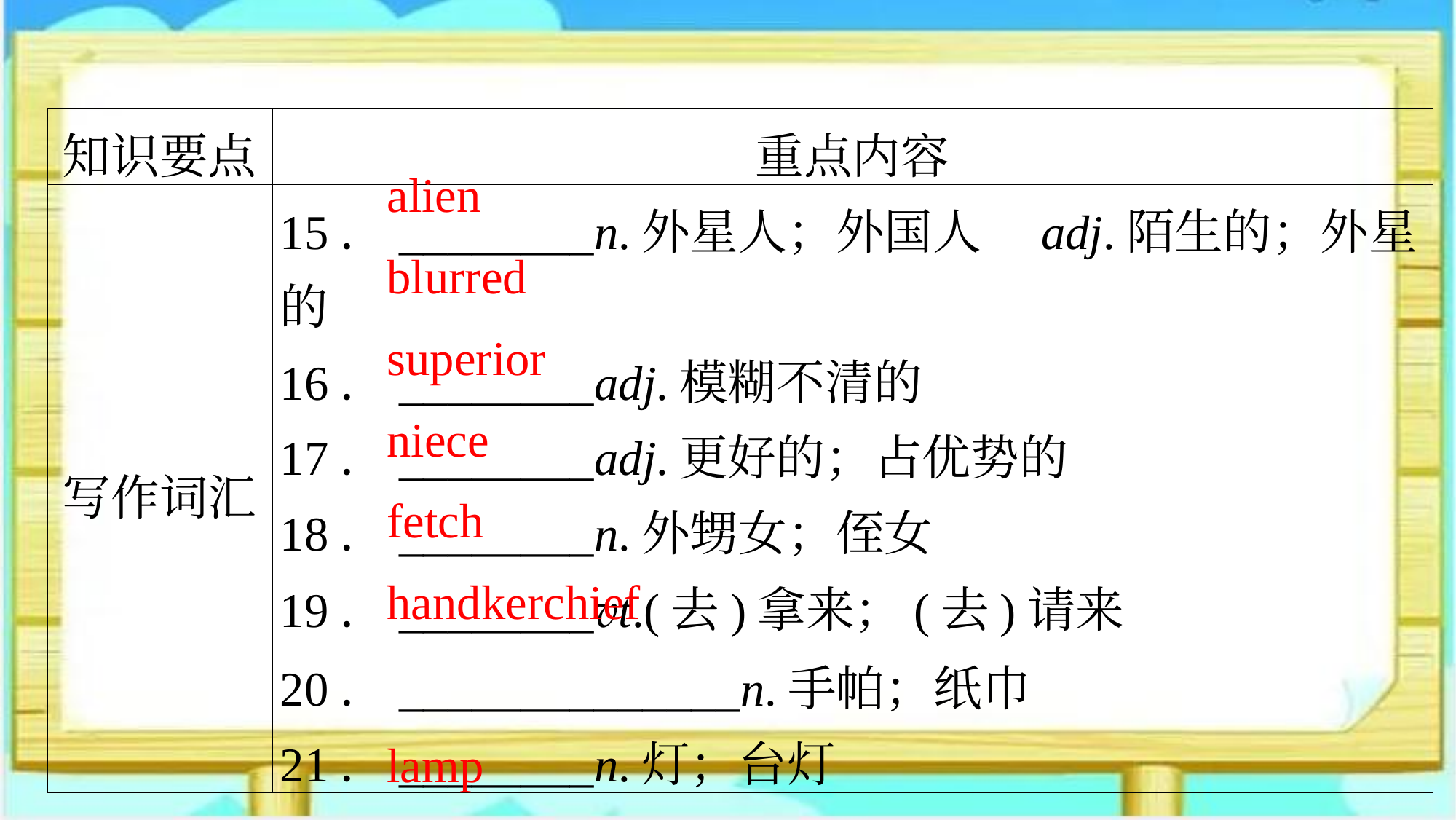

| 知识要点 | 重点内容 |
| --- | --- |
| 写作词汇 | 15．\_\_\_\_\_\_\_\_n.外星人；外国人　adj.陌生的；外星的 16．\_\_\_\_\_\_\_\_adj.模糊不清的 17．\_\_\_\_\_\_\_\_adj.更好的；占优势的 18．\_\_\_\_\_\_\_\_n.外甥女；侄女 19．\_\_\_\_\_\_\_\_vt.(去)拿来；(去)请来 20．\_\_\_\_\_\_\_\_\_\_\_\_\_\_n.手帕；纸巾 21．\_\_\_\_\_\_\_\_n.灯；台灯 |
alien
blurred
superior
niece
fetch
handkerchief
lamp